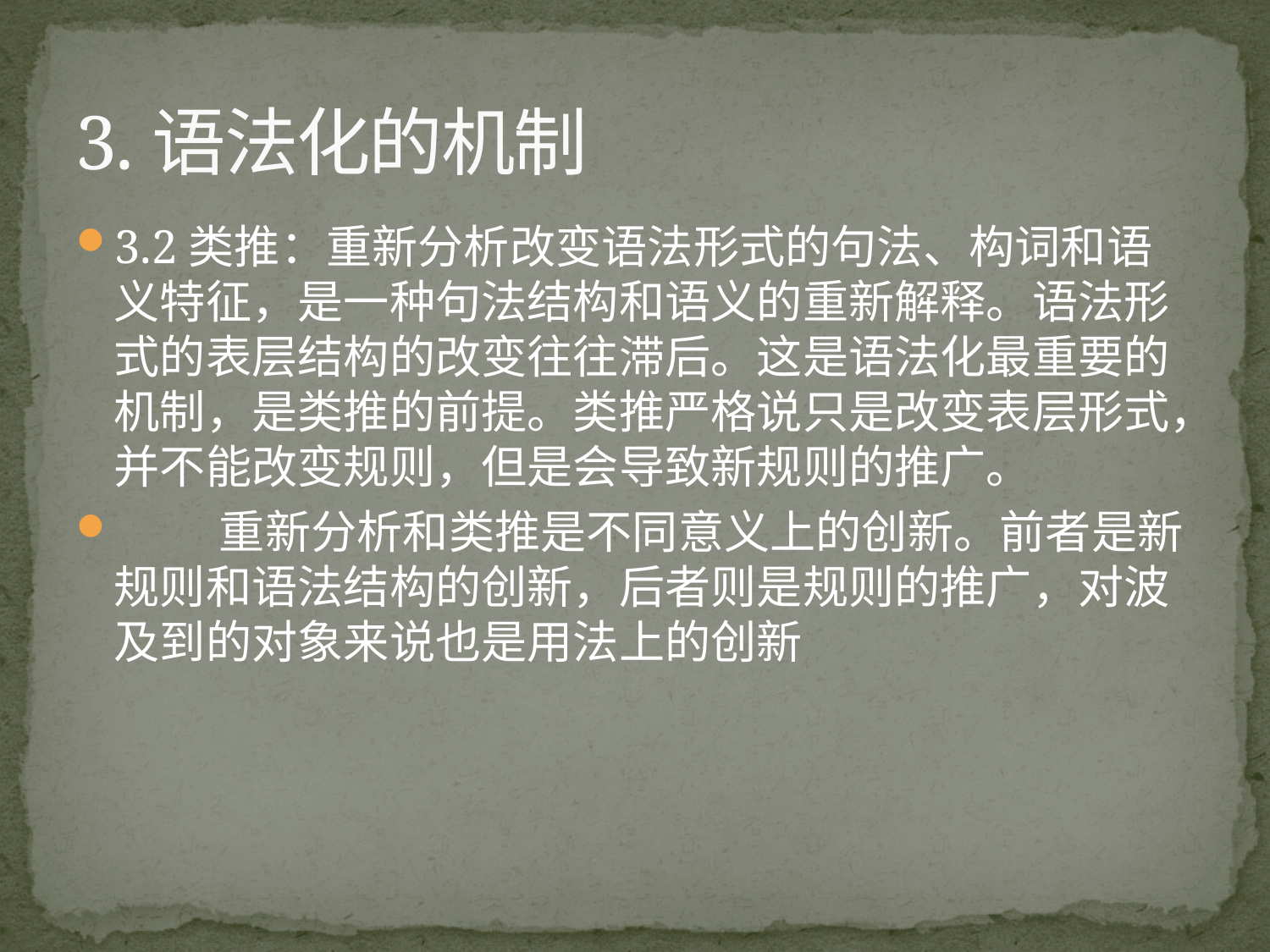

# 3.语法化的机制
3.2类推：重新分析改变语法形式的句法、构词和语义特征，是一种句法结构和语义的重新解释。语法形式的表层结构的改变往往滞后。这是语法化最重要的机制，是类推的前提。类推严格说只是改变表层形式，并不能改变规则，但是会导致新规则的推广。
         重新分析和类推是不同意义上的创新。前者是新规则和语法结构的创新，后者则是规则的推广，对波及到的对象来说也是用法上的创新